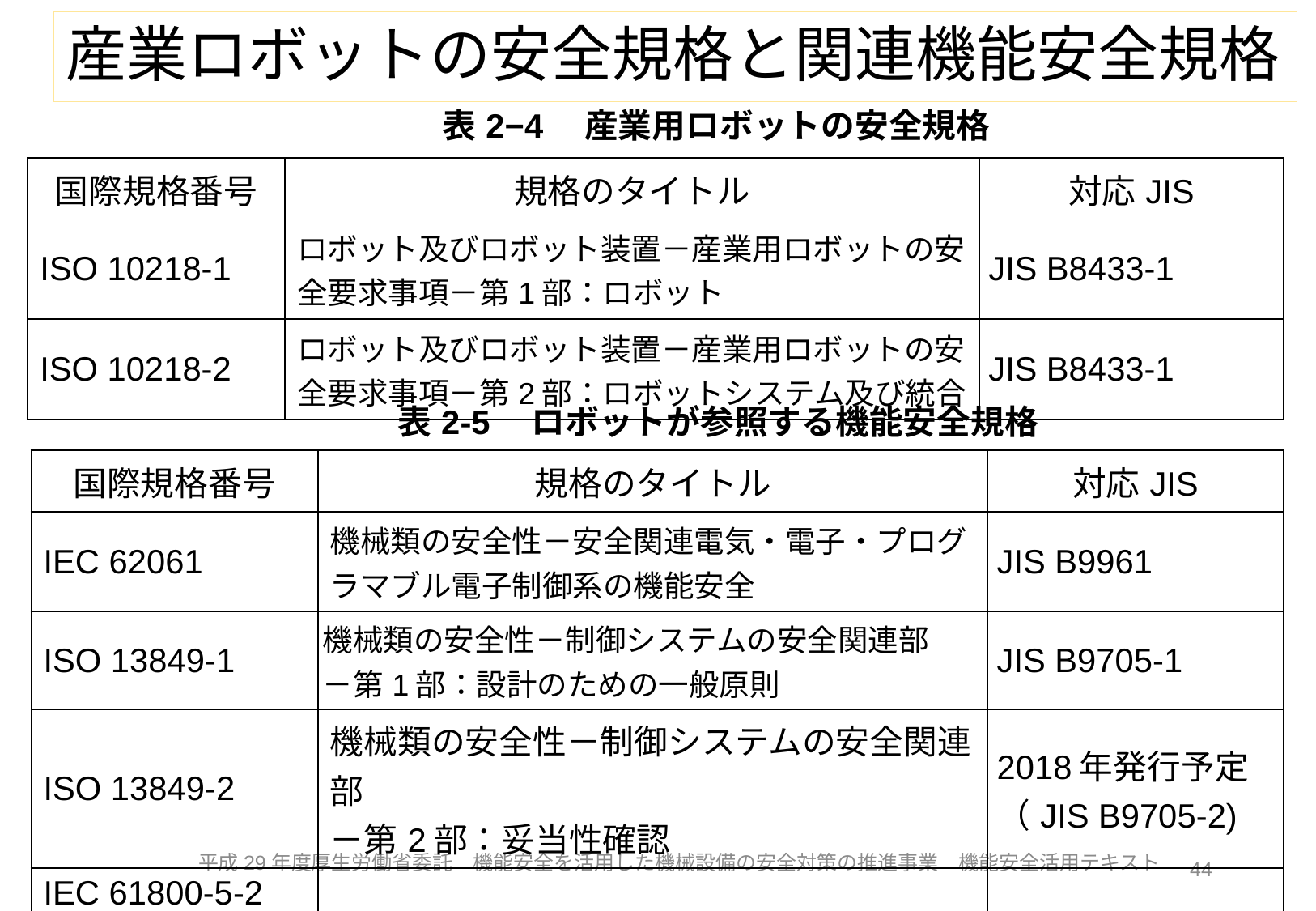

# 産業ロボットの安全規格と関連機能安全規格
| 表2−4　産業用ロボットの安全規格 |  |  |
| --- | --- | --- |
| 国際規格番号 | 規格のタイトル | 対応JIS |
| ISO 10218-1 | ロボット及びロボット装置－産業用ロボットの安全要求事項－第1部：ロボット | JIS B8433-1 |
| ISO 10218-2 | ロボット及びロボット装置－産業用ロボットの安全要求事項－第2部：ロボットシステム及び統合 | JIS B8433-1 |
| 表2-5　ロボットが参照する機能安全規格 |  |  |
| --- | --- | --- |
| 国際規格番号 | 規格のタイトル | 対応JIS |
| IEC 62061 | 機械類の安全性－安全関連電気・電子・プログラマブル電子制御系の機能安全 | JIS B9961 |
| ISO 13849-1 | 機械類の安全性－制御システムの安全関連部 －第1部：設計のための一般原則 | JIS B9705-1 |
| ISO 13849-2 | 機械類の安全性－制御システムの安全関連部 －第2部：妥当性確認 | 2018年発行予定 （JIS B9705-2) |
| IEC 61800-5-2 |  |  |
平成29年度厚生労働省委託　機能安全を活用した機械設備の安全対策の推進事業　機能安全活用テキスト
44